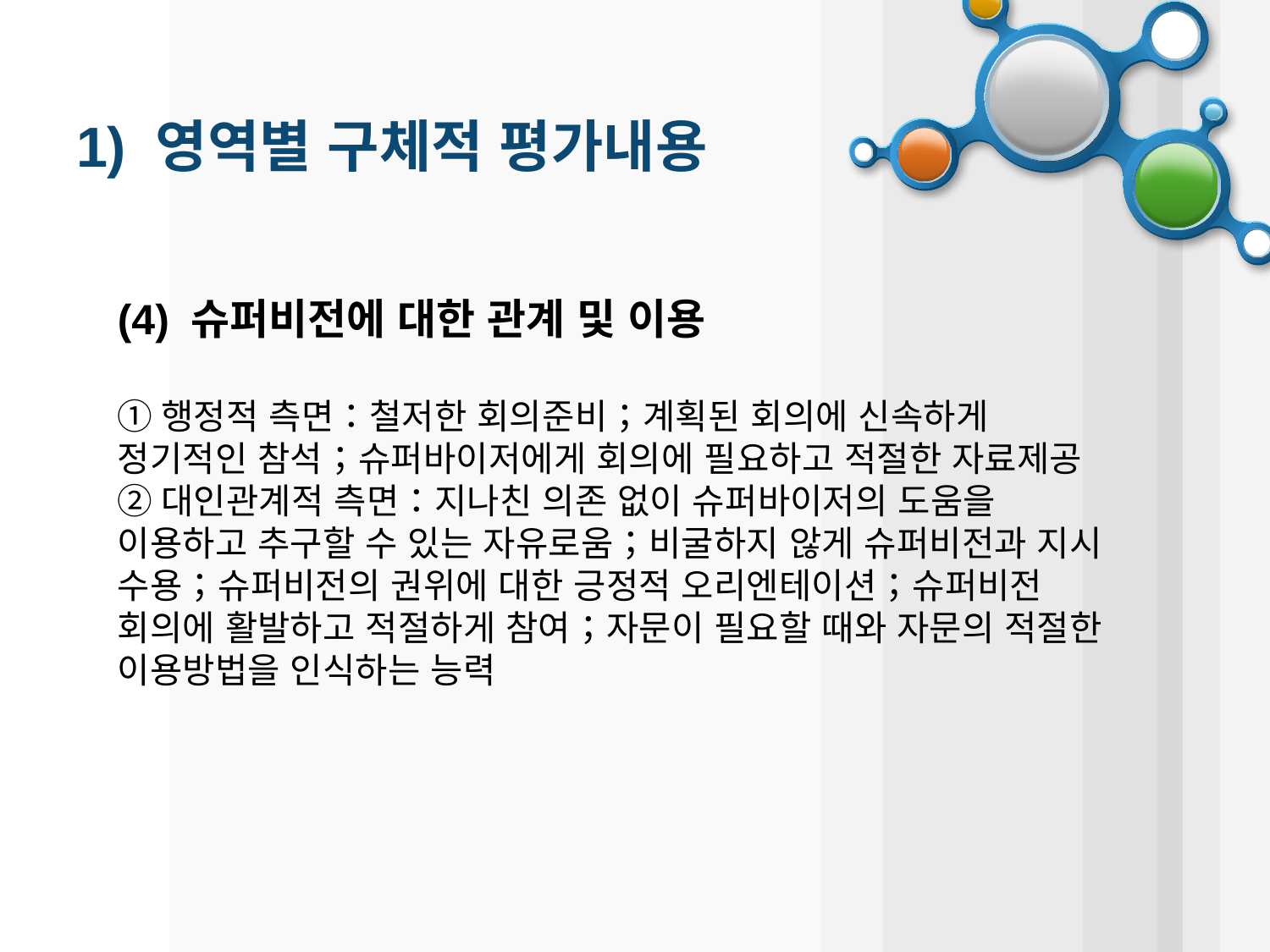

# 1) 영역별 구체적 평가내용
(4) 슈퍼비전에 대한 관계 및 이용

①행정적 측면：철저한 회의준비；계획된 회의에 신속하게 정기적인 참석；슈퍼바이저에게 회의에 필요하고 적절한 자료제공
②대인관계적 측면：지나친 의존 없이 슈퍼바이저의 도움을 이용하고 추구할 수 있는 자유로움；비굴하지 않게 슈퍼비전과 지시 수용；슈퍼비전의 권위에 대한 긍정적 오리엔테이션；슈퍼비전 회의에 활발하고 적절하게 참여；자문이 필요할 때와 자문의 적절한 이용방법을 인식하는 능력